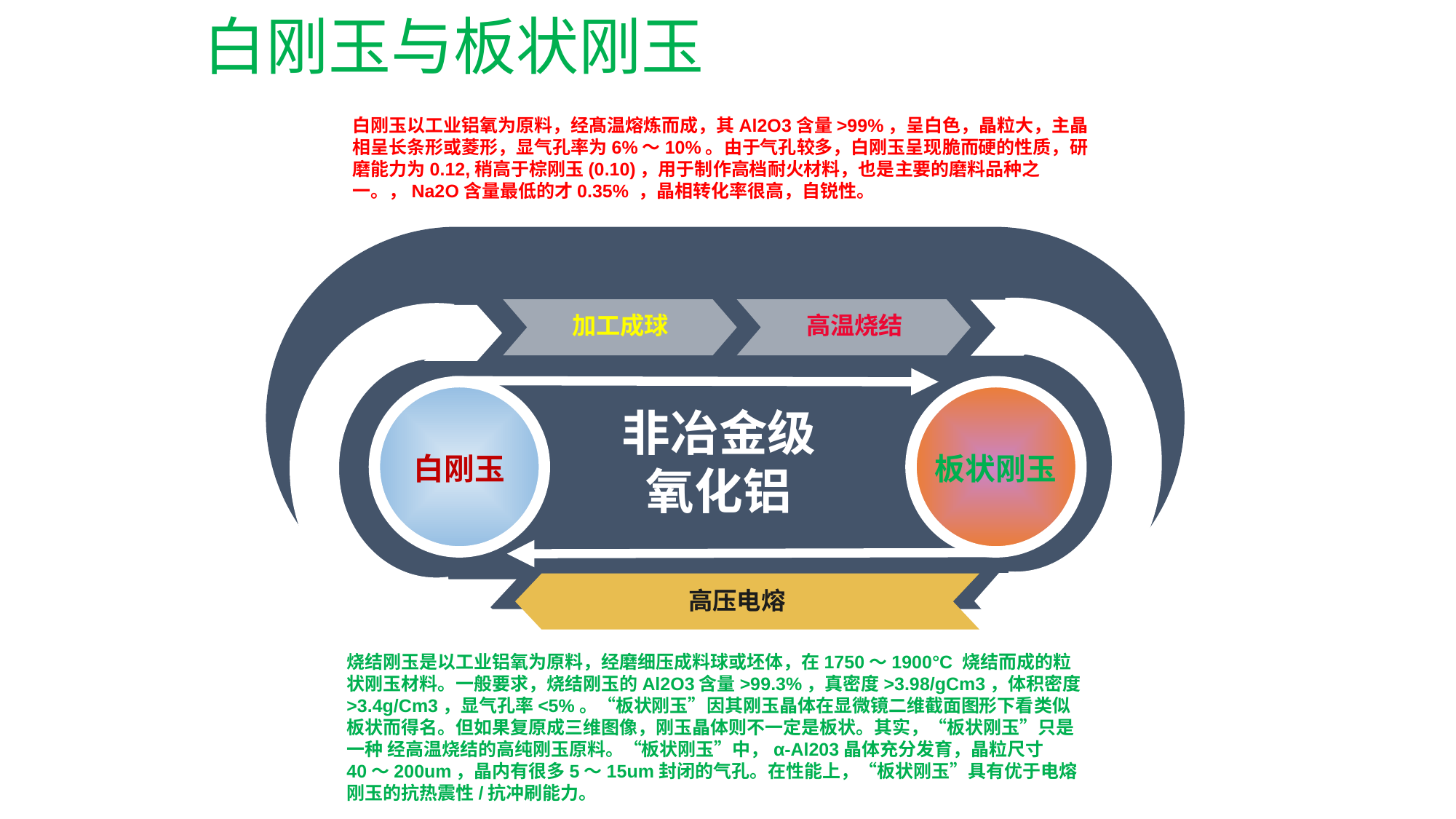

# 白刚玉与板状刚玉
白刚玉以工业铝氧为原料，经髙温熔炼而成，其Al2O3含量>99%，呈白色，晶粒大，主晶相呈长条形或菱形，显气孔率为6%〜10%。由于气孔较多，白刚玉呈现脆而硬的性质，研磨能力为0.12,稍高于棕刚玉(0.10)，用于制作高档耐火材料，也是主要的磨料品种之一。，Na2O含量最低的才0.35% ，晶相转化率很高，自锐性。

加工成球
高温烧结

非冶金级
氧化铝
白刚玉
板状刚玉

高压电熔
烧结刚玉是以工业铝氧为原料，经磨细压成料球或坯体，在1750〜1900°C 烧结而成的粒状刚玉材料。一般要求，烧结刚玉的Al2O3含量>99.3%，真密度>3.98/gCm3，体积密度>3.4g/Cm3，显气孔率<5%。“板状刚玉”因其刚玉晶体在显微镜二维截面图形下看类似板状而得名。但如果复原成三维图像，刚玉晶体则不一定是板状。其实，“板状刚玉”只是一种 经高温烧结的高纯刚玉原料。“板状刚玉”中，α-Al203晶体充分发育，晶粒尺寸40〜200um，晶内有很多5〜15um封闭的气孔。在性能上，“板状刚玉”具有优于电熔刚玉的抗热震性/抗冲刷能力。